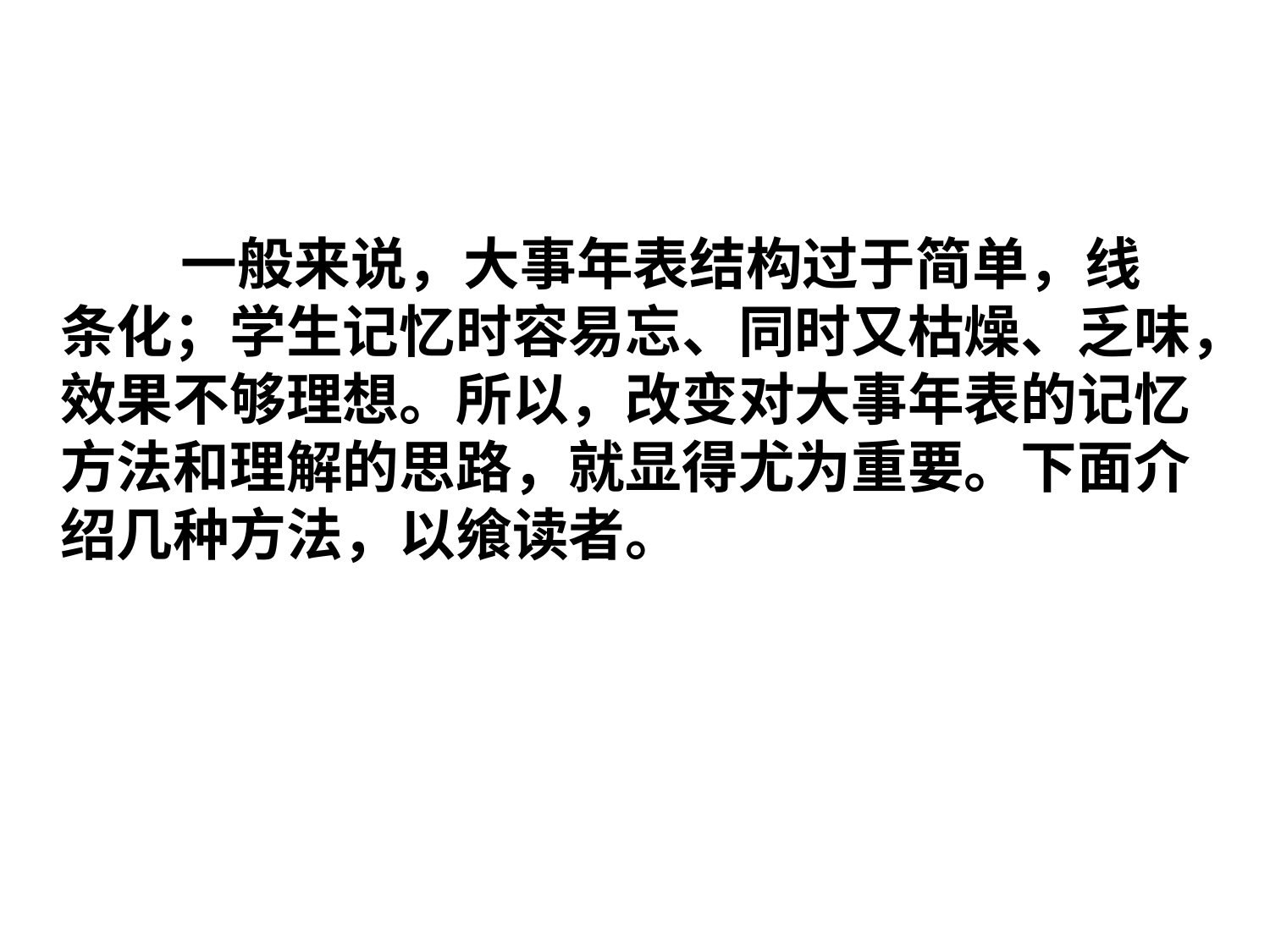

#
            一般来说，大事年表结构过于简单，线条化；学生记忆时容易忘、同时又枯燥、乏味，效果不够理想。所以，改变对大事年表的记忆方法和理解的思路，就显得尤为重要。下面介绍几种方法，以飨读者。